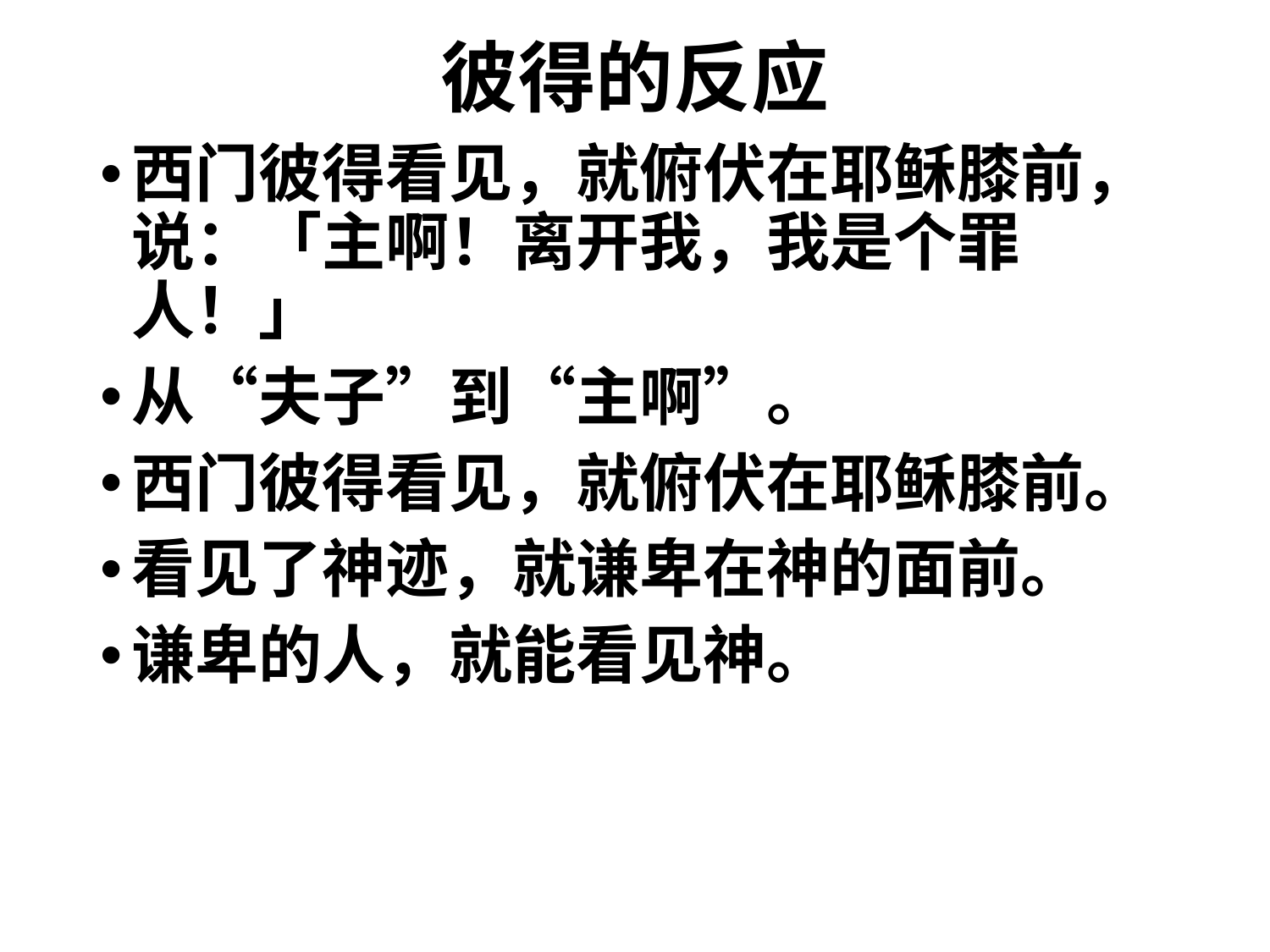

# 彼得的反应
西门彼得看见，就俯伏在耶稣膝前，说：「主啊！离开我，我是个罪人！」
从“夫子”到“主啊”。
西门彼得看见，就俯伏在耶稣膝前。
看见了神迹，就谦卑在神的面前。
谦卑的人，就能看见神。